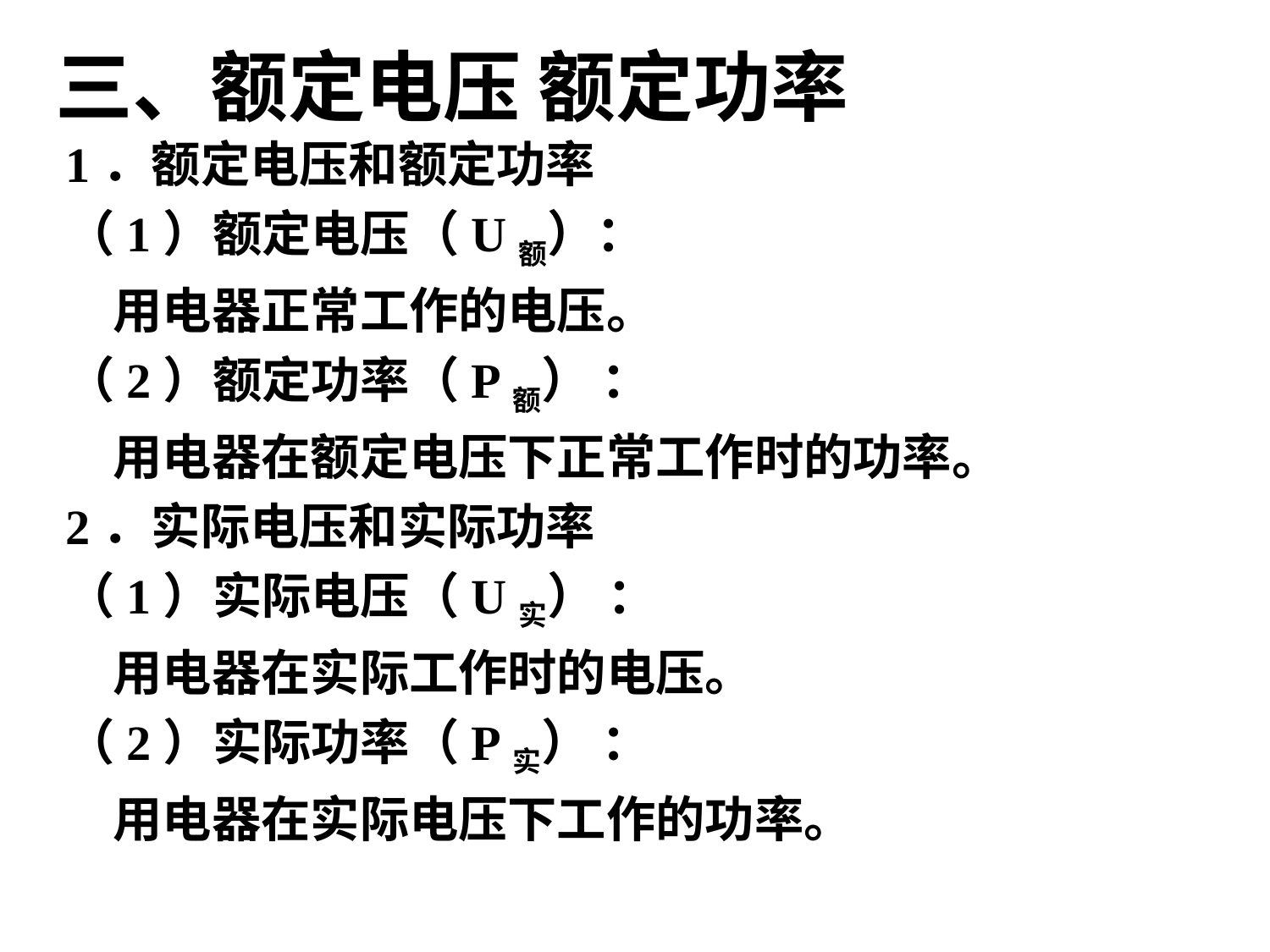

# 三、额定电压 额定功率
1．额定电压和额定功率
（1）额定电压（U额）：
用电器正常工作的电压。
（2）额定功率（P额） ：
用电器在额定电压下正常工作时的功率。
2．实际电压和实际功率
（1）实际电压（U实） ：
用电器在实际工作时的电压。
（2）实际功率（P实） ：
用电器在实际电压下工作的功率。